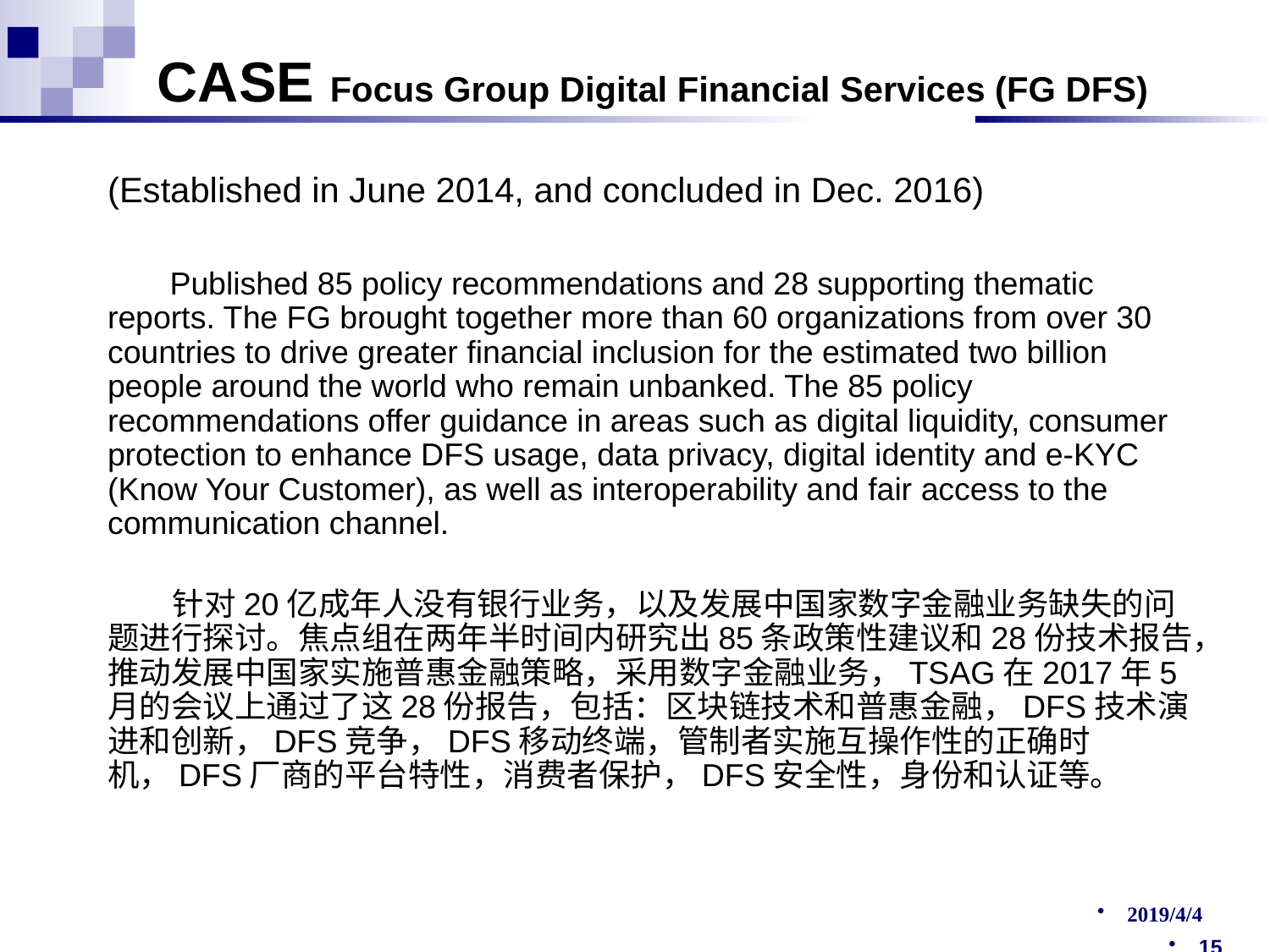

# CASE Focus Group Digital Financial Services (FG DFS)
(Established in June 2014, and concluded in Dec. 2016)
       Published 85 policy recommendations and 28 supporting thematic reports. The FG brought together more than 60 organizations from over 30 countries to drive greater financial inclusion for the estimated two billion people around the world who remain unbanked. The 85 policy recommendations offer guidance in areas such as digital liquidity, consumer protection to enhance DFS usage, data privacy, digital identity and e-KYC (Know Your Customer), as well as interoperability and fair access to the communication channel.

        针对20亿成年人没有银行业务，以及发展中国家数字金融业务缺失的问题进行探讨。焦点组在两年半时间内研究出85条政策性建议和28份技术报告，推动发展中国家实施普惠金融策略，采用数字金融业务，TSAG在2017年5月的会议上通过了这28份报告，包括：区块链技术和普惠金融，DFS技术演进和创新，DFS竞争，DFS移动终端，管制者实施互操作性的正确时机，DFS厂商的平台特性，消费者保护，DFS安全性，身份和认证等。

2019/4/4
15